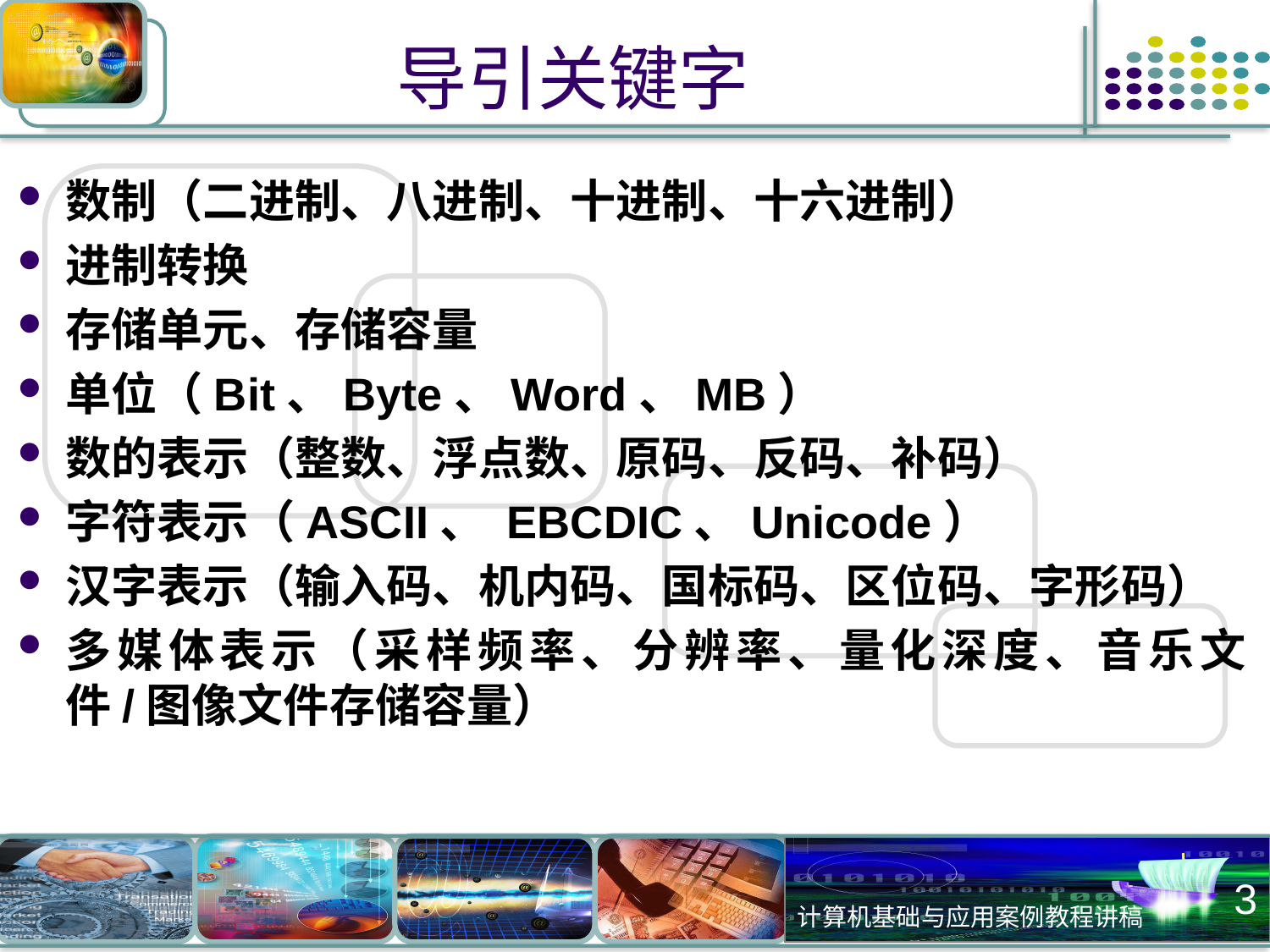

# 导引关键字
数制（二进制、八进制、十进制、十六进制）
进制转换
存储单元、存储容量
单位（Bit、Byte、Word、MB）
数的表示（整数、浮点数、原码、反码、补码）
字符表示（ASCII、 EBCDIC、Unicode）
汉字表示（输入码、机内码、国标码、区位码、字形码）
多媒体表示（采样频率、分辨率、量化深度、音乐文件/图像文件存储容量）
3